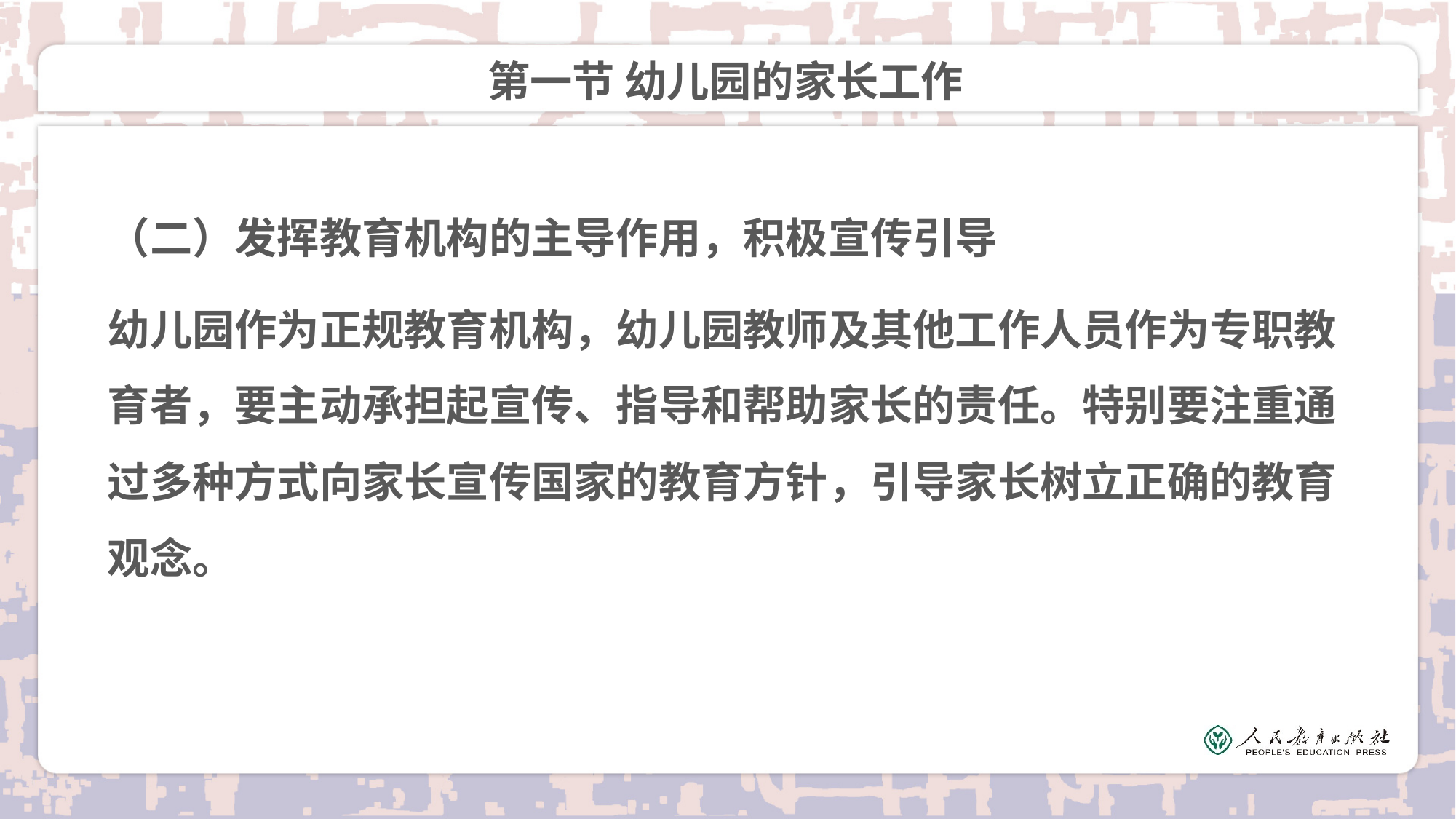

# 第一节 幼儿园的家长工作
（二）发挥教育机构的主导作用，积极宣传引导
幼儿园作为正规教育机构，幼儿园教师及其他工作人员作为专职教育者，要主动承担起宣传、指导和帮助家长的责任。特别要注重通过多种方式向家长宣传国家的教育方针，引导家长树立正确的教育观念。